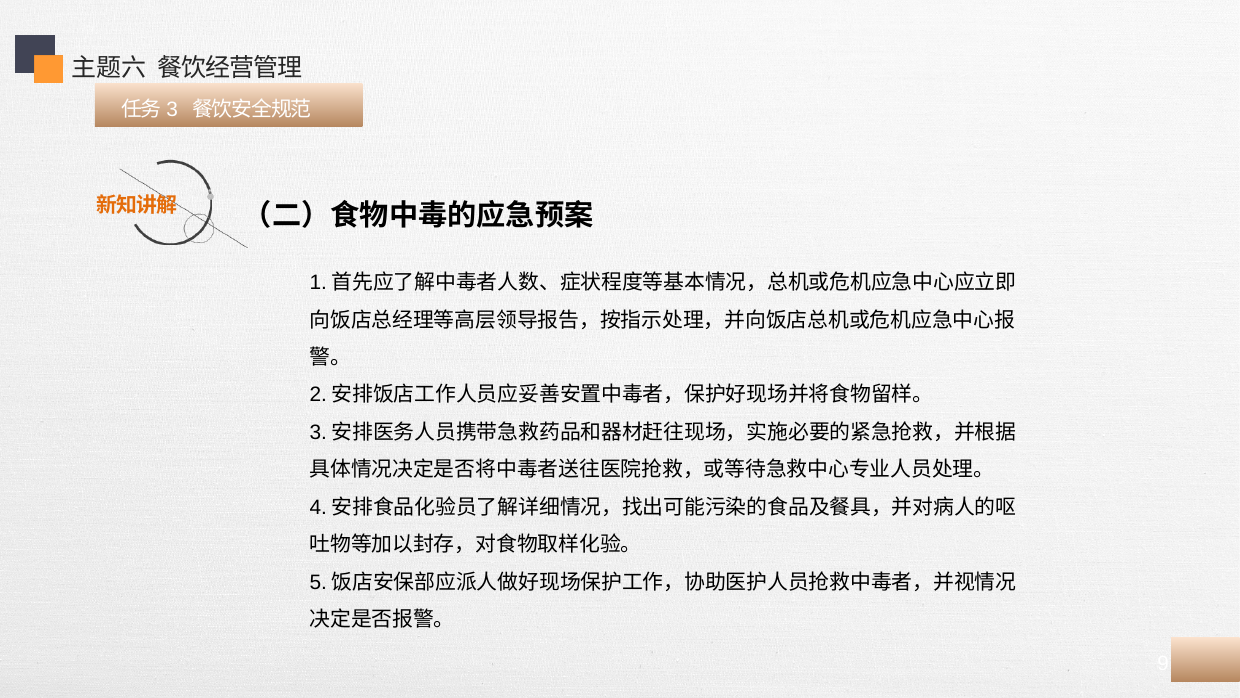

主题六  餐饮经营管理
 任务3  餐饮安全规范
（二）食物中毒的应急预案
1.首先应了解中毒者人数、症状程度等基本情况，总机或危机应急中心应立即向饭店总经理等高层领导报告，按指示处理，并向饭店总机或危机应急中心报警。
2.安排饭店工作人员应妥善安置中毒者，保护好现场并将食物留样。
3.安排医务人员携带急救药品和器材赶往现场，实施必要的紧急抢救，并根据具体情况决定是否将中毒者送往医院抢救，或等待急救中心专业人员处理。
4.安排食品化验员了解详细情况，找出可能污染的食品及餐具，并对病人的呕吐物等加以封存，对食物取样化验。
5.饭店安保部应派人做好现场保护工作，协助医护人员抢救中毒者，并视情况决定是否报警。